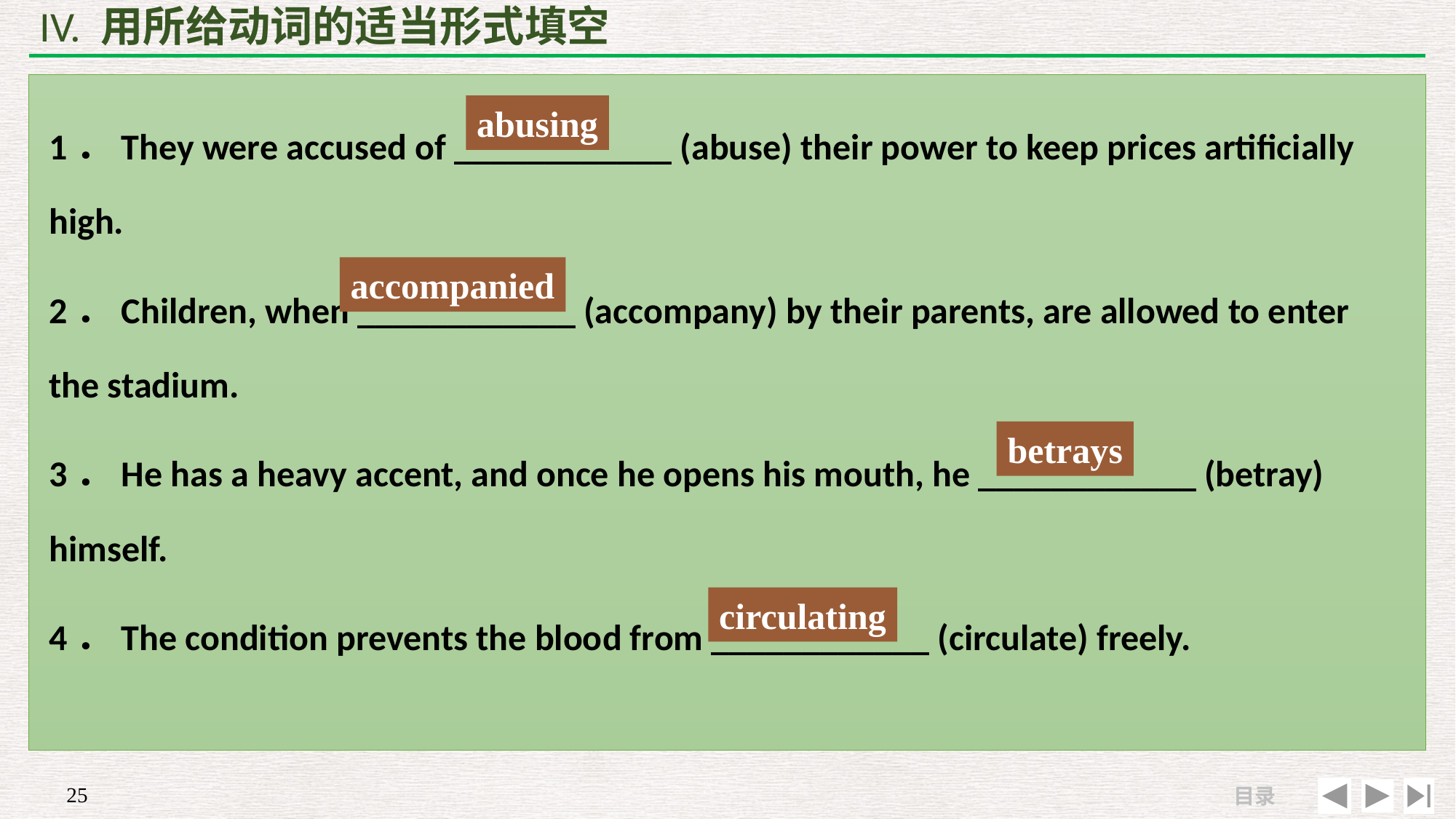

# IV. 用所给动词的适当形式填空

1．They were accused of ____________ (abuse) their power to keep prices artificially high.
2．Children, when ____________ (accompany) by their parents, are allowed to enter the stadium.
3．He has a heavy accent, and once he opens his mouth, he ____________ (betray) himself.
4．The condition prevents the blood from ____________ (circulate) freely.
abusing
accompanied
betrays
circulating